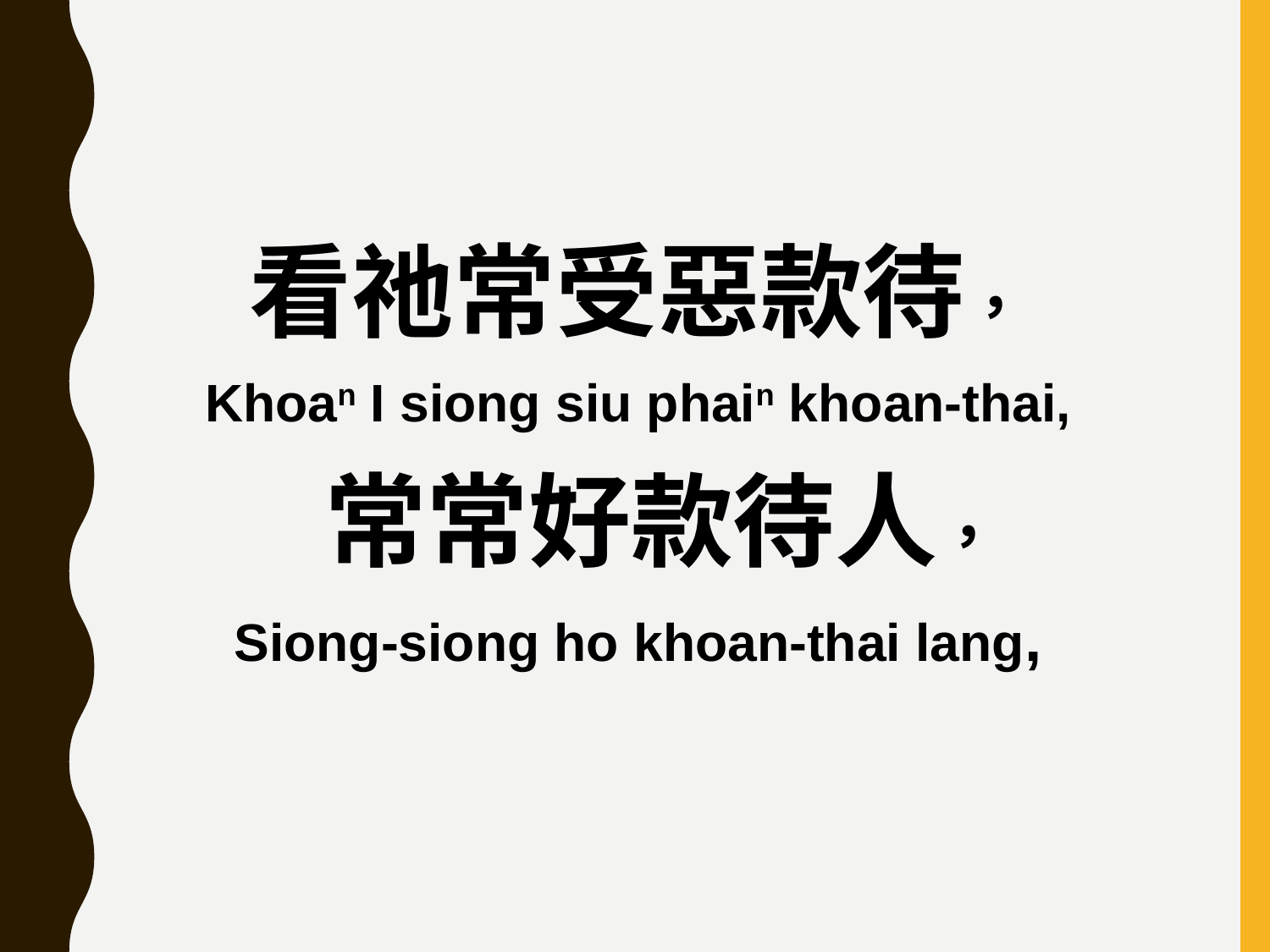

看祂常受惡款待，
Khoan I siong siu phain khoan-thai,
 常常好款待人，
Siong-siong ho khoan-thai lang,